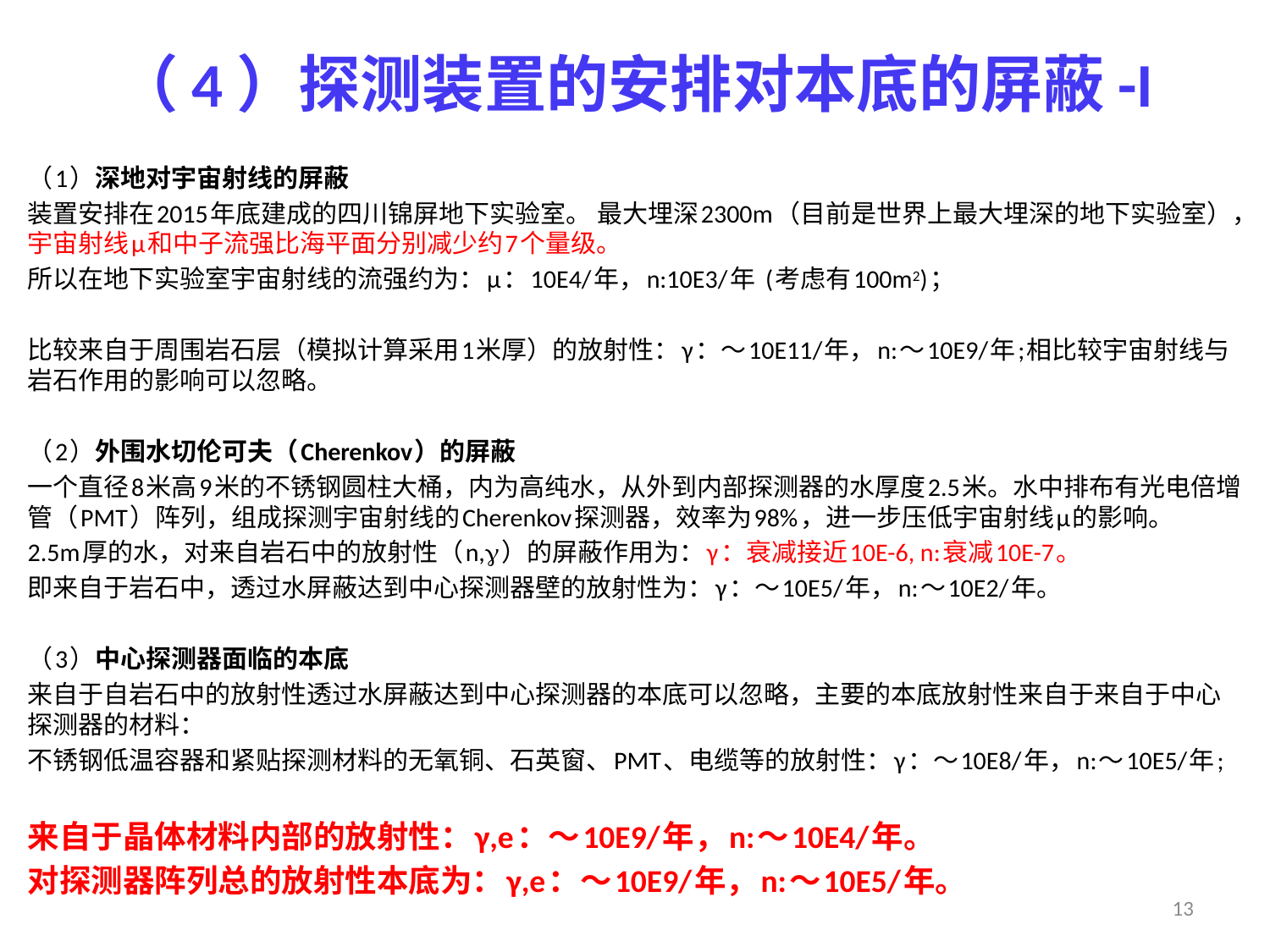

# （4）探测装置的安排对本底的屏蔽-I

（1）深地对宇宙射线的屏蔽
装置安排在2015年底建成的四川锦屏地下实验室。 最大埋深2300m（目前是世界上最大埋深的地下实验室），宇宙射线µ和中子流强比海平面分别减少约7个量级。
所以在地下实验室宇宙射线的流强约为：µ：10E4/年，n:10E3/年  (考虑有100m2)；

比较来自于周围岩石层（模拟计算采用1米厚）的放射性：γ：～10E11/年，n:～10E9/年;相比较宇宙射线与岩石作用的影响可以忽略。

（2）外围水切伦可夫（Cherenkov）的屏蔽
一个直径8米高9米的不锈钢圆柱大桶，内为高纯水，从外到内部探测器的水厚度2.5米。水中排布有光电倍增管（PMT）阵列，组成探测宇宙射线的Cherenkov探测器，效率为98%，进一步压低宇宙射线µ的影响。
2.5m厚的水，对来自岩石中的放射性（n,γ）的屏蔽作用为：γ：衰减接近10E-6, n:衰减10E-7。
即来自于岩石中，透过水屏蔽达到中心探测器壁的放射性为：γ：～10E5/年，n:～10E2/年。

（3）中心探测器面临的本底
来自于自岩石中的放射性透过水屏蔽达到中心探测器的本底可以忽略，主要的本底放射性来自于来自于中心探测器的材料：
不锈钢低温容器和紧贴探测材料的无氧铜、石英窗、PMT、电缆等的放射性：γ：～10E8/年，n:～10E5/年;

来自于晶体材料内部的放射性：γ,e：～10E9/年，n:～10E4/年。
对探测器阵列总的放射性本底为：γ,e：～10E9/年，n:～10E5/年。

13